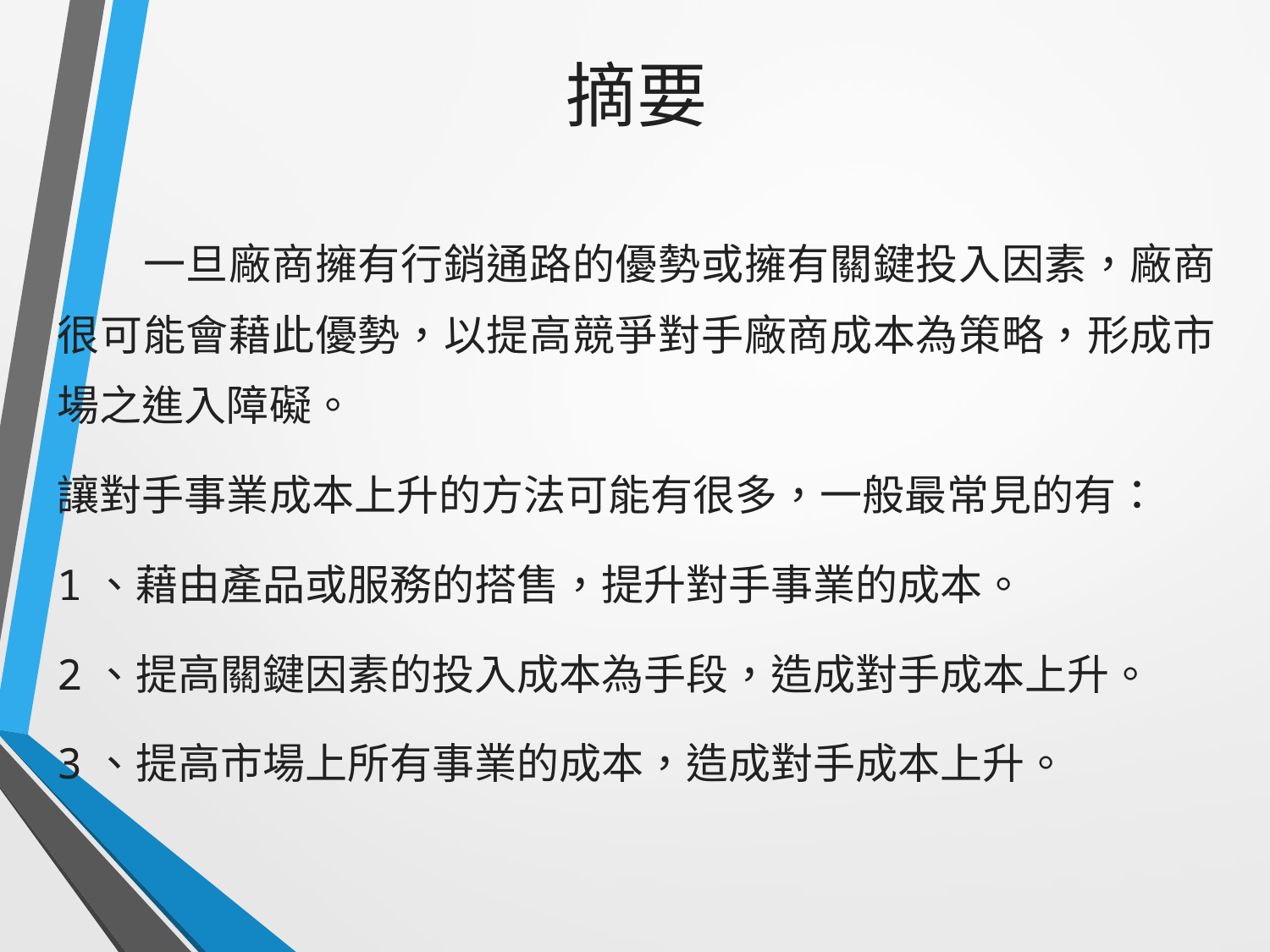

# 摘要
　　一旦廠商擁有行銷通路的優勢或擁有關鍵投入因素，廠商很可能會藉此優勢，以提高競爭對手廠商成本為策略，形成市場之進入障礙。
讓對手事業成本上升的方法可能有很多，一般最常見的有：
1、藉由產品或服務的搭售，提升對手事業的成本。
2、提高關鍵因素的投入成本為手段，造成對手成本上升。
3、提高市場上所有事業的成本，造成對手成本上升。